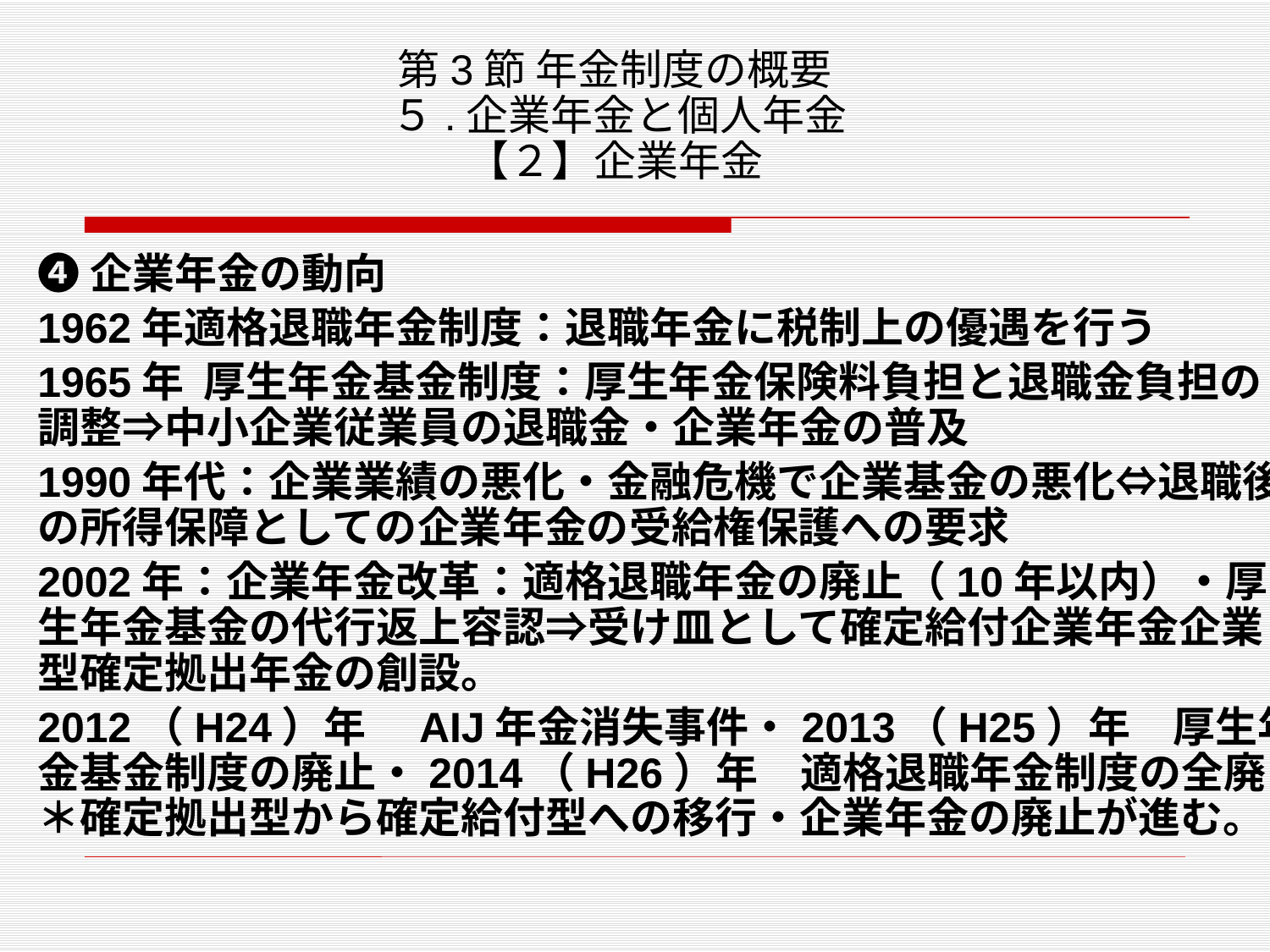

# 第3節 年金制度の概要 ５.企業年金と個人年金 【２】企業年金
❹企業年金の動向
1962年適格退職年金制度：退職年金に税制上の優遇を行う
1965年  厚生年金基金制度：厚生年金保険料負担と退職金負担の調整⇒中小企業従業員の退職金・企業年金の普及
1990年代：企業業績の悪化・金融危機で企業基金の悪化⇔退職後の所得保障としての企業年金の受給権保護への要求
2002年：企業年金改革：適格退職年金の廃止（10年以内）・厚生年金基金の代行返上容認⇒受け皿として確定給付企業年金企業型確定拠出年金の創設。
2012（H24）年　AIJ年金消失事件・2013（H25）年　厚生年金基金制度の廃止・2014（H26）年　適格退職年金制度の全廃＊確定拠出型から確定給付型への移行・企業年金の廃止が進む。